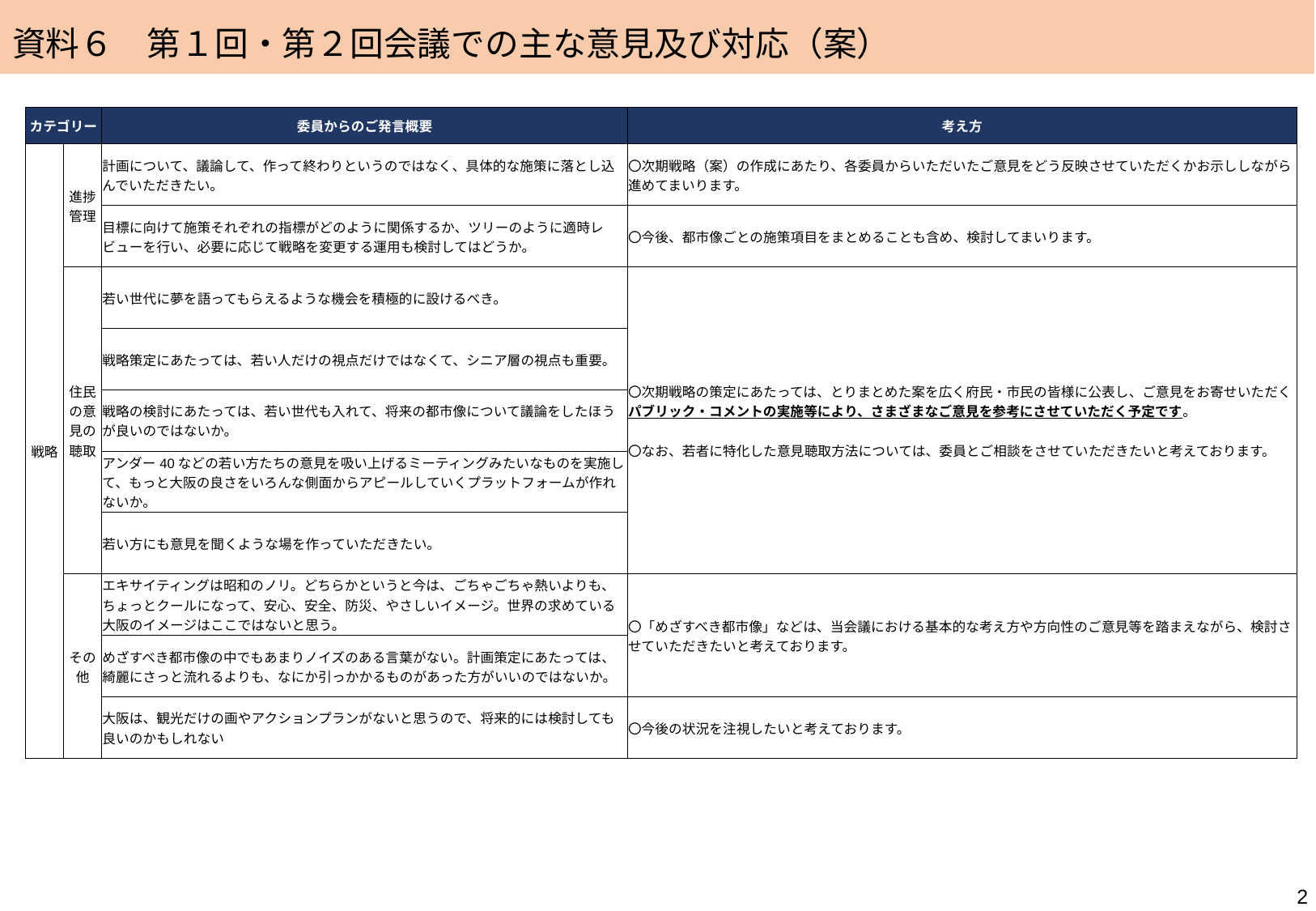

資料６　第１回・第２回会議での主な意見及び対応（案）
| カテゴリー |  | 委員からのご発言概要 | 考え方 |
| --- | --- | --- | --- |
| 戦略 | 進捗管理 | 計画について、議論して、作って終わりというのではなく、具体的な施策に落とし込んでいただきたい。 | 〇次期戦略（案）の作成にあたり、各委員からいただいたご意見をどう反映させていただくかお示ししながら進めてまいります。 |
|  |  | 目標に向けて施策それぞれの指標がどのように関係するか、ツリーのように適時レビューを行い、必要に応じて戦略を変更する運用も検討してはどうか。 | 〇今後、都市像ごとの施策項目をまとめることも含め、検討してまいります。 |
|  | 住民の意見の聴取 | 若い世代に夢を語ってもらえるような機会を積極的に設けるべき。 | 〇次期戦略の策定にあたっては、とりまとめた案を広く府民・市民の皆様に公表し、ご意見をお寄せいただくパブリック・コメントの実施等により、さまざまなご意見を参考にさせていただく予定です。 〇なお、若者に特化した意見聴取方法については、委員とご相談をさせていただきたいと考えております。 |
|  |  | 戦略策定にあたっては、若い人だけの視点だけではなくて、シニア層の視点も重要。 |  |
|  |  | 戦略の検討にあたっては、若い世代も入れて、将来の都市像について議論をしたほうが良いのではないか。 |  |
|  |  | アンダー40などの若い方たちの意見を吸い上げるミーティングみたいなものを実施して、もっと大阪の良さをいろんな側面からアピールしていくプラットフォームが作れないか。 |  |
|  |  | 若い方にも意見を聞くような場を作っていただきたい。 |  |
|  | その他 | エキサイティングは昭和のノリ。どちらかというと今は、ごちゃごちゃ熱いよりも、ちょっとクールになって、安心、安全、防災、やさしいイメージ。世界の求めている大阪のイメージはここではないと思う。 | 〇「めざすべき都市像」などは、当会議における基本的な考え方や方向性のご意見等を踏まえながら、検討させていただきたいと考えております。 |
|  |  | めざすべき都市像の中でもあまりノイズのある言葉がない。計画策定にあたっては、綺麗にさっと流れるよりも、なにか引っかかるものがあった方がいいのではないか。 |  |
|  |  | 大阪は、観光だけの画やアクションプランがないと思うので、将来的には検討しても良いのかもしれない | 〇今後の状況を注視したいと考えております。 |
2